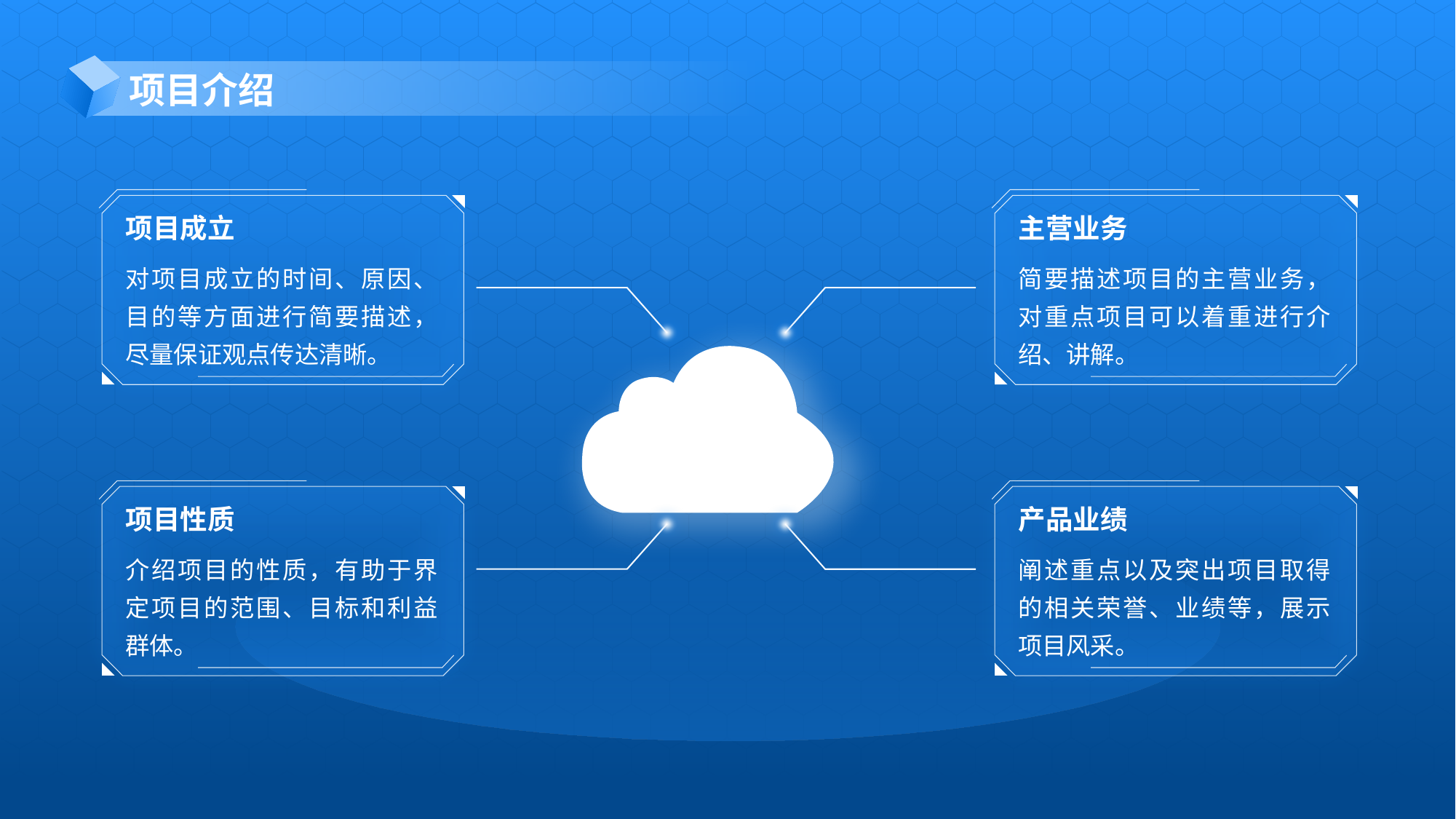

项目介绍

项目成立
主营业务
对项目成立的时间、原因、目的等方面进行简要描述，尽量保证观点传达清晰。
简要描述项目的主营业务，对重点项目可以着重进行介绍、讲解。

项目性质
产品业绩

介绍项目的性质，有助于界定项目的范围、目标和利益群体。
阐述重点以及突出项目取得的相关荣誉、业绩等，展示项目风采。